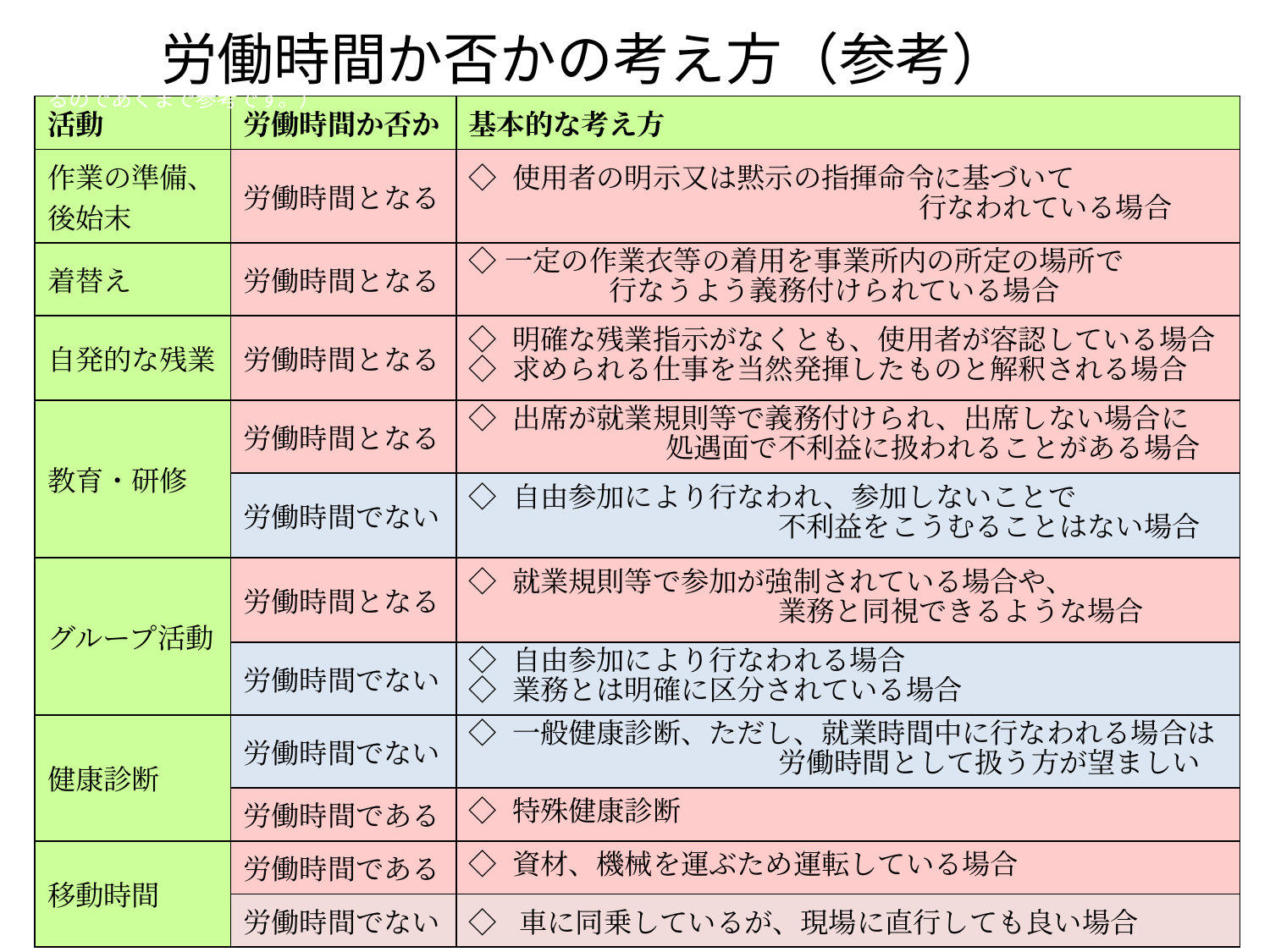

労働時間か否かの考え方（参考）（事案により異なるのであくまで参考です。）
| 活動 | 労働時間か否か | 基本的な考え方 |
| --- | --- | --- |
| 作業の準備、 後始末 | 労働時間となる | ◇ 使用者の明示又は黙示の指揮命令に基づいて 　　　　　　　　　　　　　　　　行なわれている場合 |
| 着替え | 労働時間となる | ◇一定の作業衣等の着用を事業所内の所定の場所で 　　　　　行なうよう義務付けられている場合 |
| 自発的な残業 | 労働時間となる | ◇ 明確な残業指示がなくとも、使用者が容認している場合 ◇ 求められる仕事を当然発揮したものと解釈される場合 |
| 教育・研修 | 労働時間となる | ◇ 出席が就業規則等で義務付けられ、出席しない場合に 　　　　　　　処遇面で不利益に扱われることがある場合 |
|  | 労働時間でない | ◇ 自由参加により行なわれ、参加しないことで 　　　　　　　　　　　不利益をこうむることはない場合 |
| グループ活動 | 労働時間となる | ◇ 就業規則等で参加が強制されている場合や、 　　　　　　　　　　　業務と同視できるような場合 |
|  | 労働時間でない | ◇ 自由参加により行なわれる場合 ◇ 業務とは明確に区分されている場合 |
| 健康診断 | 労働時間でない | ◇ 一般健康診断、ただし、就業時間中に行なわれる場合は 　　　　　　　　　　　労働時間として扱う方が望ましい |
|  | 労働時間である | ◇ 特殊健康診断 |
| 移動時間 | 労働時間である | ◇ 資材、機械を運ぶため運転している場合 |
|  | 労働時間でない | ◇ 車に同乗しているが、現場に直行しても良い場合 |